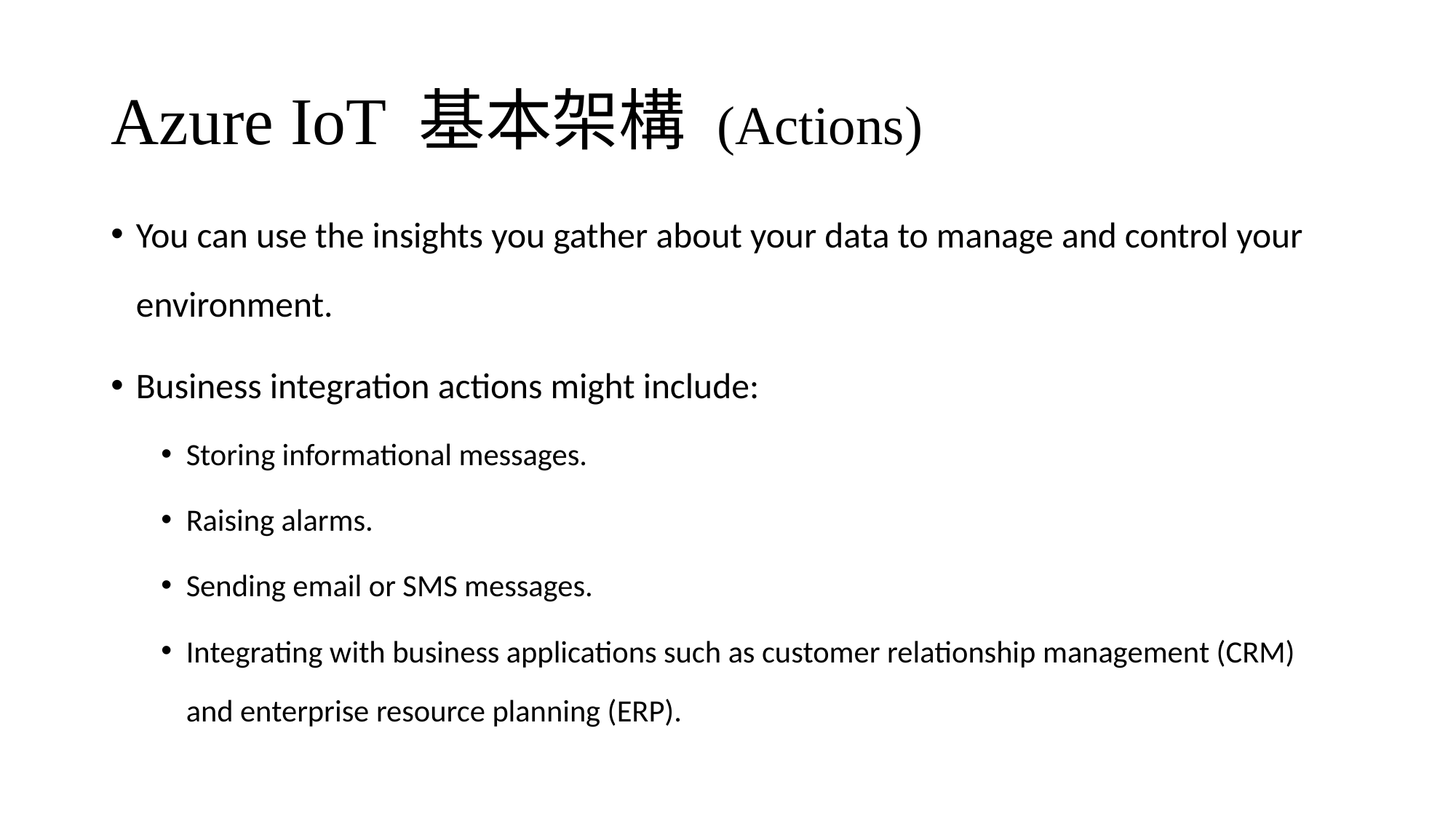

# Azure IoT 基本架構 (Actions)
You can use the insights you gather about your data to manage and control your environment.
Business integration actions might include:
Storing informational messages.
Raising alarms.
Sending email or SMS messages.
Integrating with business applications such as customer relationship management (CRM) and enterprise resource planning (ERP).